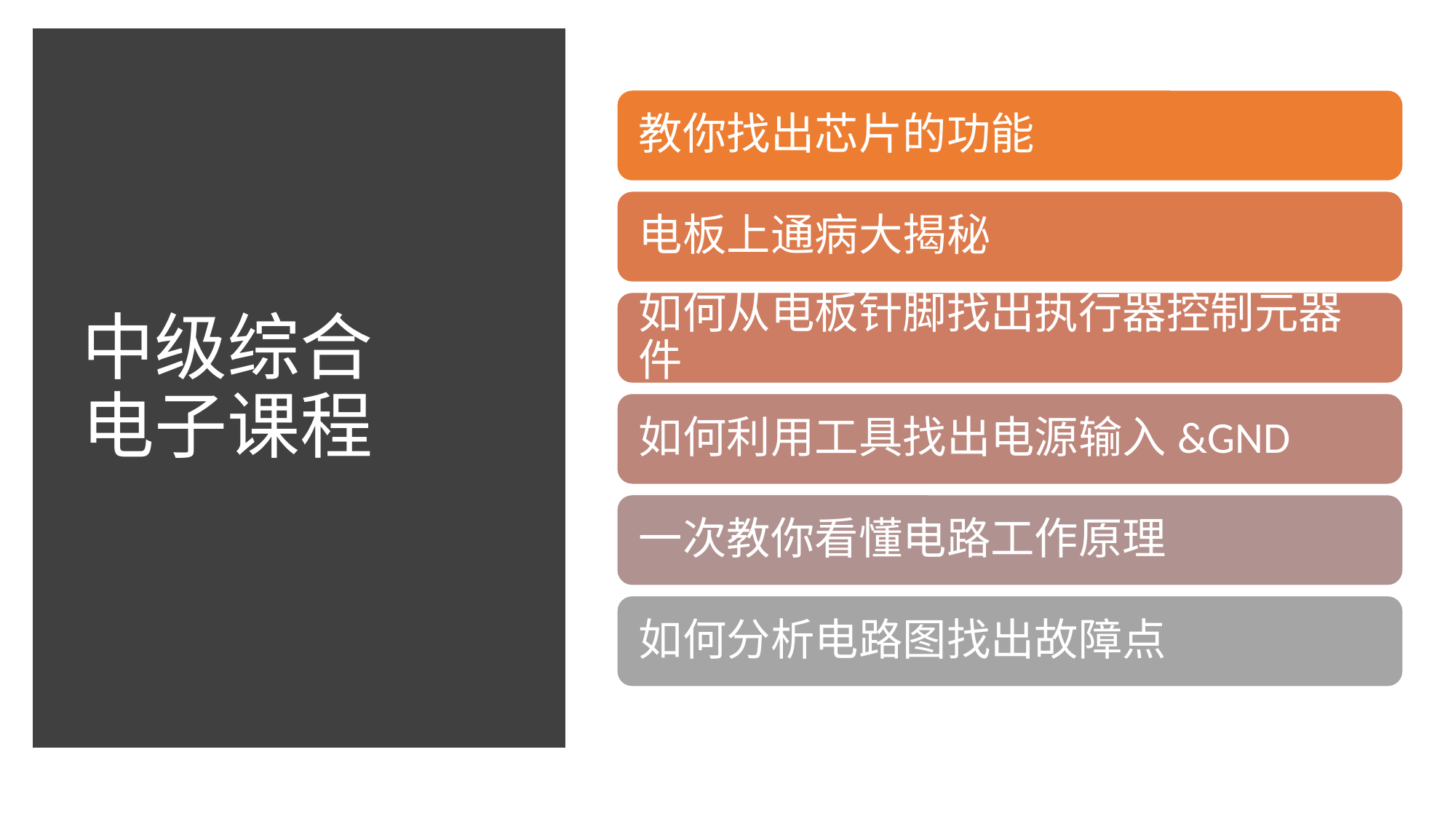

教你找出芯片的功能
电板上通病大揭秘
如何从电板针脚找出执行器控制元器件
如何利用工具找出电源输入&GND
一次教你看懂电路工作原理
如何分析电路图找出故障点
# 中级综合 电子课程